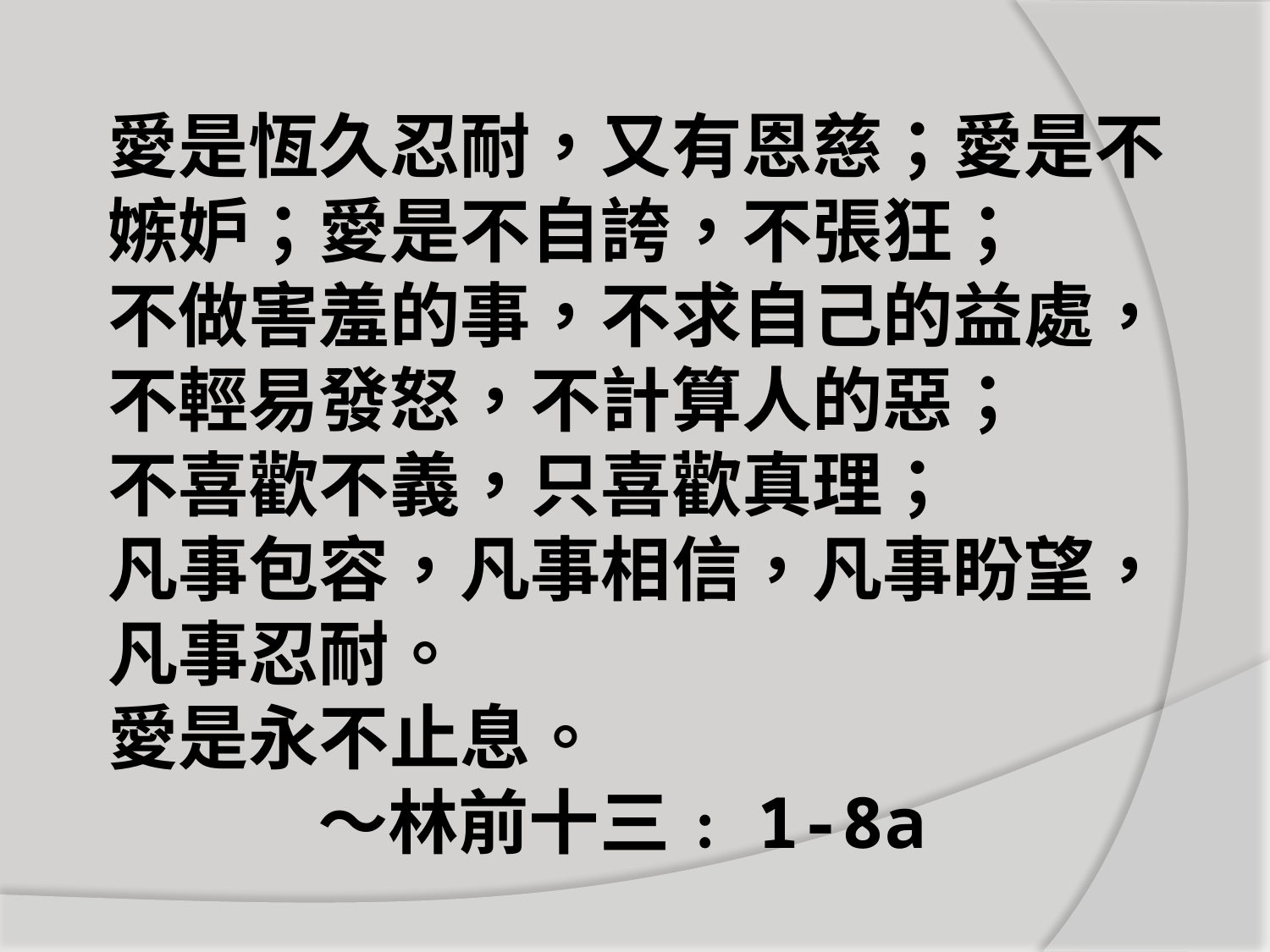

愛是恆久忍耐，又有恩慈；愛是不嫉妒；愛是不自誇，不張狂；
不做害羞的事，不求自己的益處，不輕易發怒，不計算人的惡；
不喜歡不義，只喜歡真理；
凡事包容，凡事相信，凡事盼望，凡事忍耐。
愛是永不止息。
            ～林前十三﹕1-8a